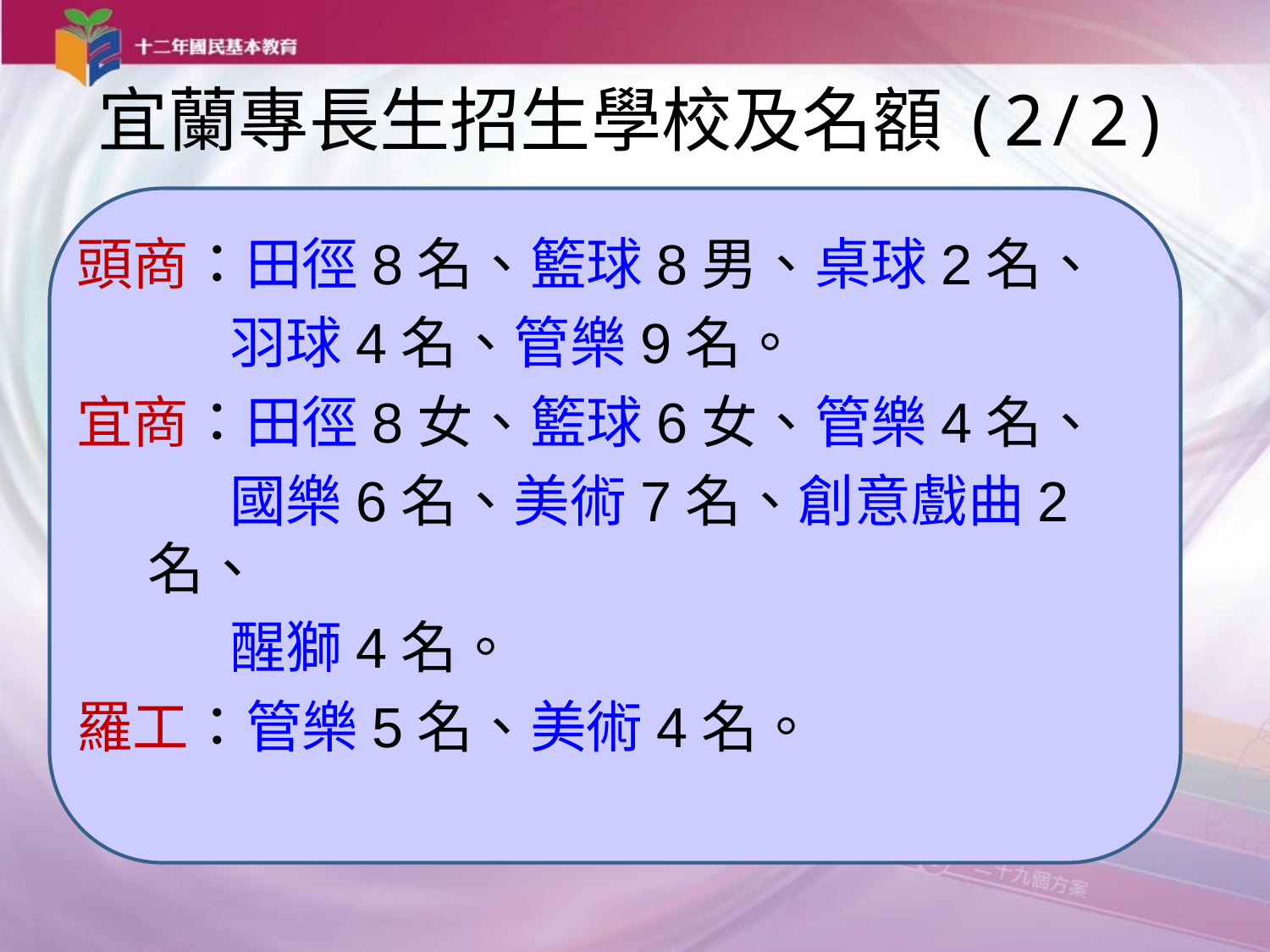

# 宜蘭專長生招生學校及名額(2/2)

頭商：田徑8名、籃球8男、桌球2名、
           羽球4名、管樂9名。
宜商：田徑8女、籃球6女、管樂4名、
           國樂6名、美術7名、創意戲曲2名、
           醒獅4名。
羅工：管樂5名、美術4名。